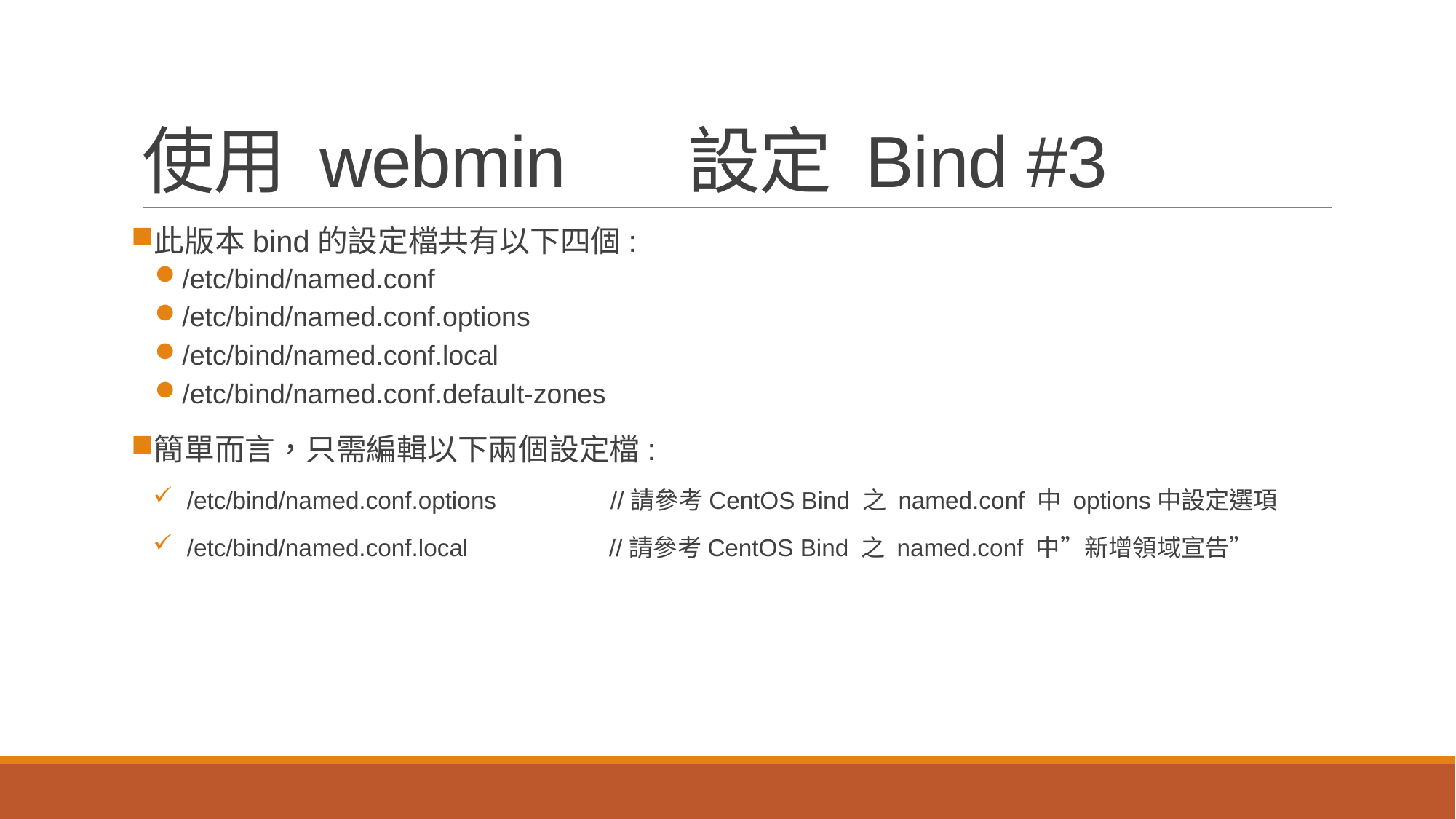

# 使用 webmin 	設定 Bind #3
此版本bind的設定檔共有以下四個:
/etc/bind/named.conf
/etc/bind/named.conf.options
/etc/bind/named.conf.local
/etc/bind/named.conf.default-zones
簡單而言，只需編輯以下兩個設定檔:
/etc/bind/named.conf.options                 //請參考CentOS Bind 之 named.conf 中 options中設定選項
/etc/bind/named.conf.local                     //請參考CentOS Bind 之 named.conf 中”新增領域宣告”